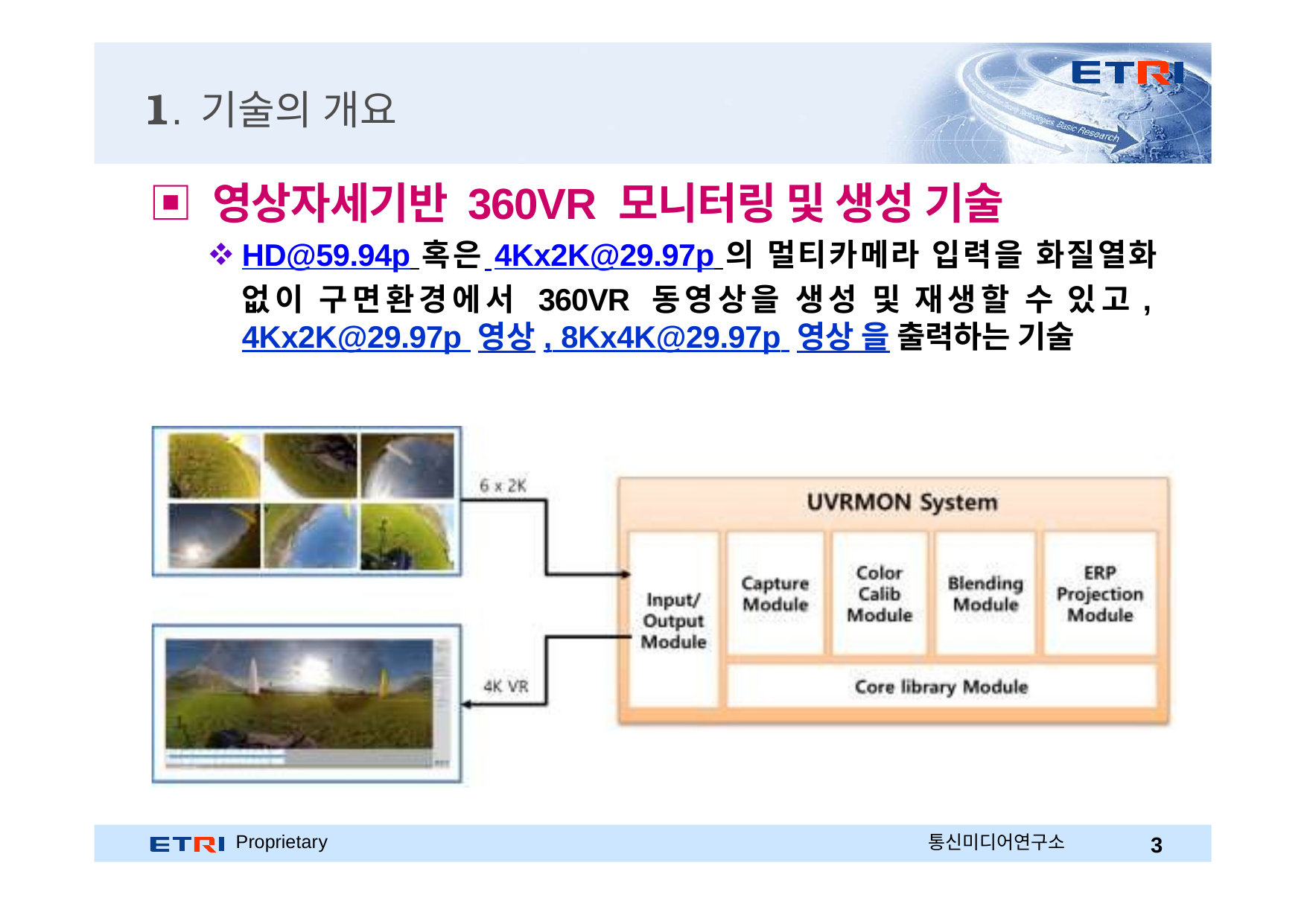

# 1. 기술의 개요
▣ 영상자세기반 360VR 모니터링 및 생성 기술
HD@59.94p 혹은 4Kx2K@29.97p 의 멀티카메라 입력을 화질열화  없이 구면환경에서 360VR 동영상을 생성 및 재생할 수 있고,  4Kx2K@29.97p 영상, 8Kx4K@29.97p 영상 을 출력하는 기술

Proprietary
통신미디어연구소
3